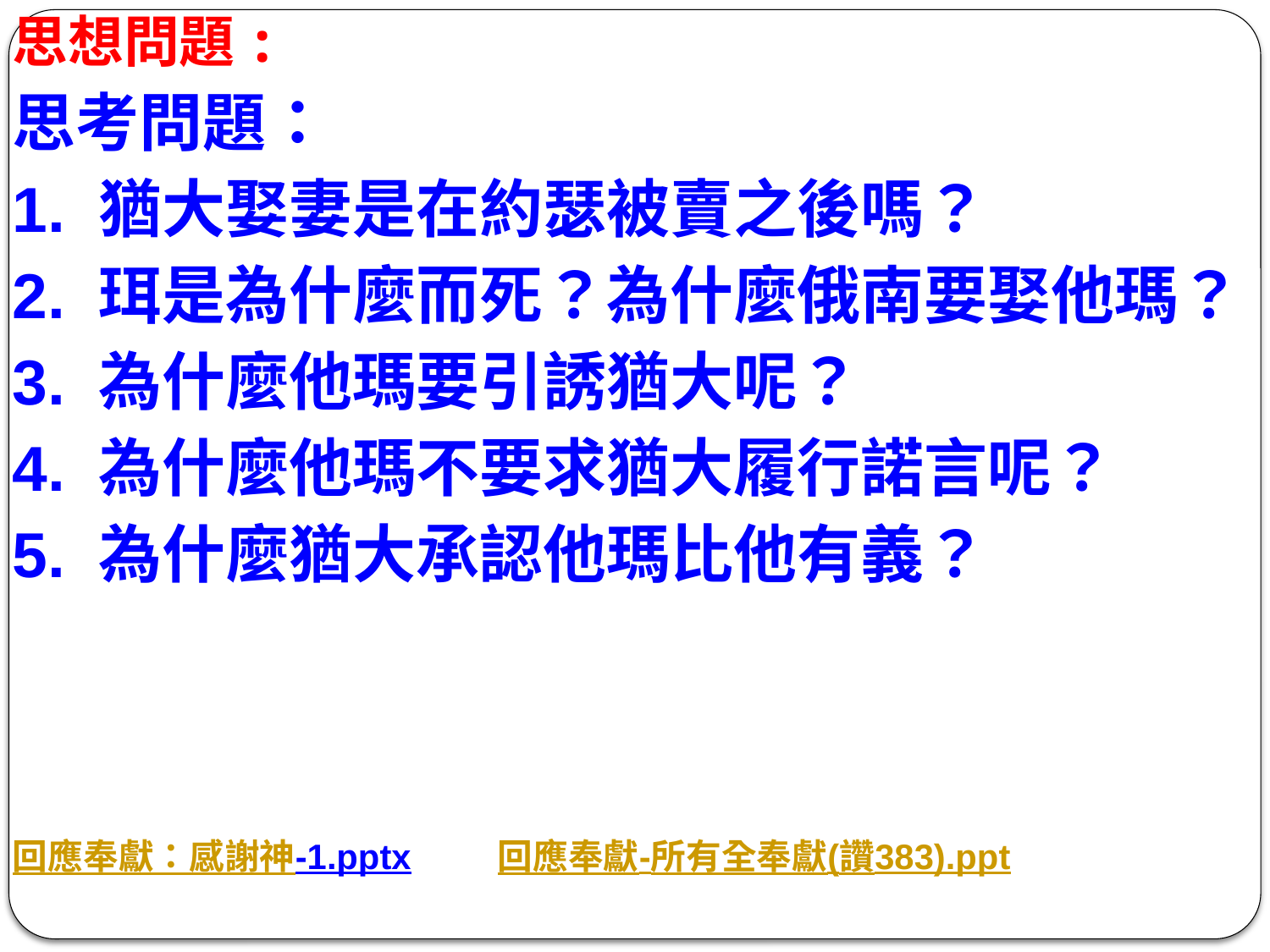

# 思想問題:
思考問題：
1. 猶大娶妻是在約瑟被賣之後嗎？
2. 珥是為什麼而死？為什麼俄南要娶他瑪？
3. 為什麼他瑪要引誘猶大呢？
4. 為什麼他瑪不要求猶大履行諾言呢？
5. 為什麼猶大承認他瑪比他有義？

回應奉獻：感謝神-1.pptx        回應奉獻-所有全奉獻(讚383).ppt